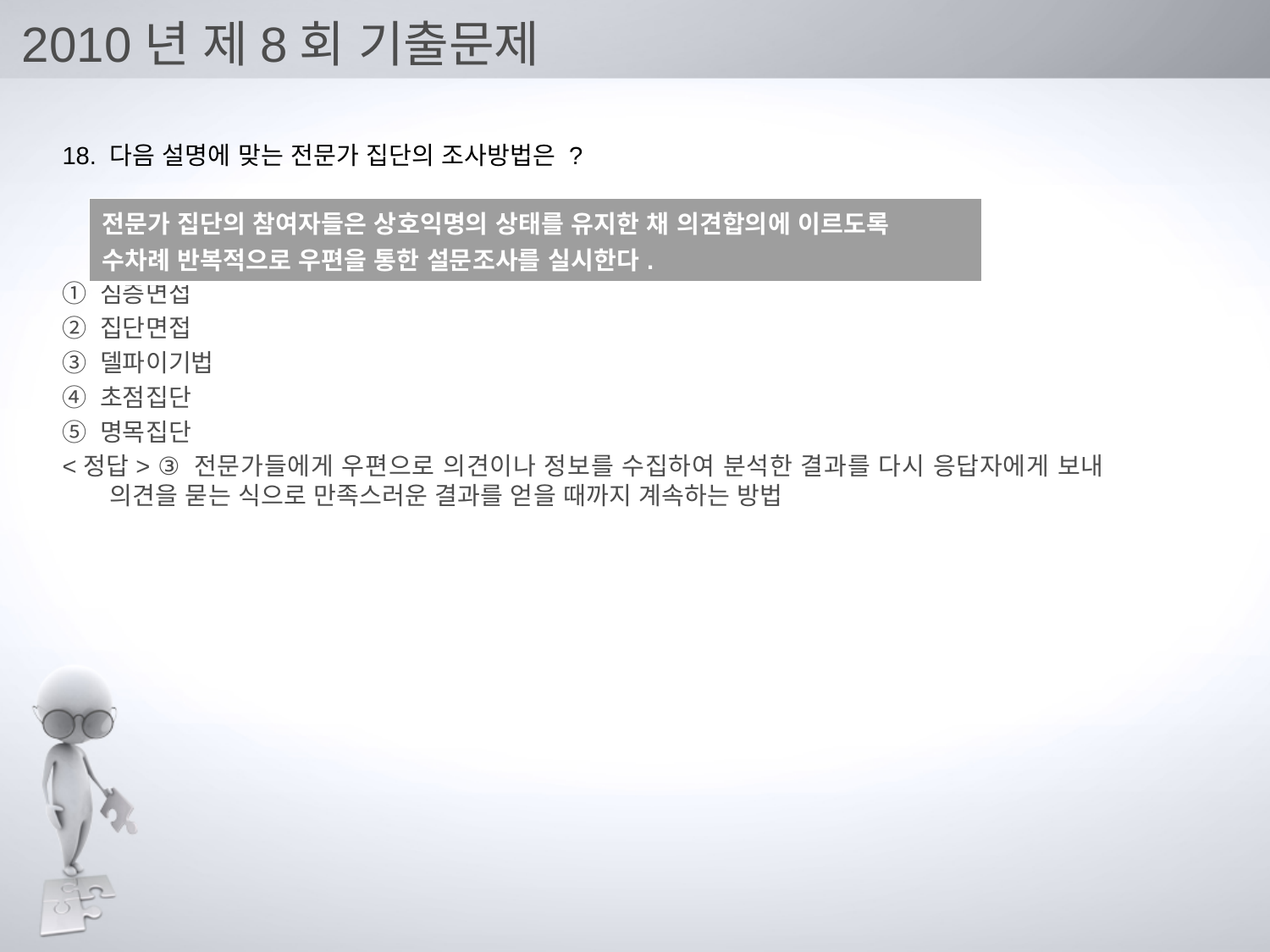

# 2010년 제8회 기출문제

18. 다음 설명에 맞는 전문가 집단의 조사방법은 ?

① 심층면접
② 집단면접
③ 델파이기법
④ 초점집단
⑤ 명목집단
<정답> ③ 전문가들에게 우편으로 의견이나 정보를 수집하여 분석한 결과를 다시 응답자에게 보내 의견을 묻는 식으로 만족스러운 결과를 얻을 때까지 계속하는 방법

| 전문가 집단의 참여자들은 상호익명의 상태를 유지한 채 의견합의에 이르도록 수차례 반복적으로 우편을 통한 설문조사를 실시한다. |
| --- |